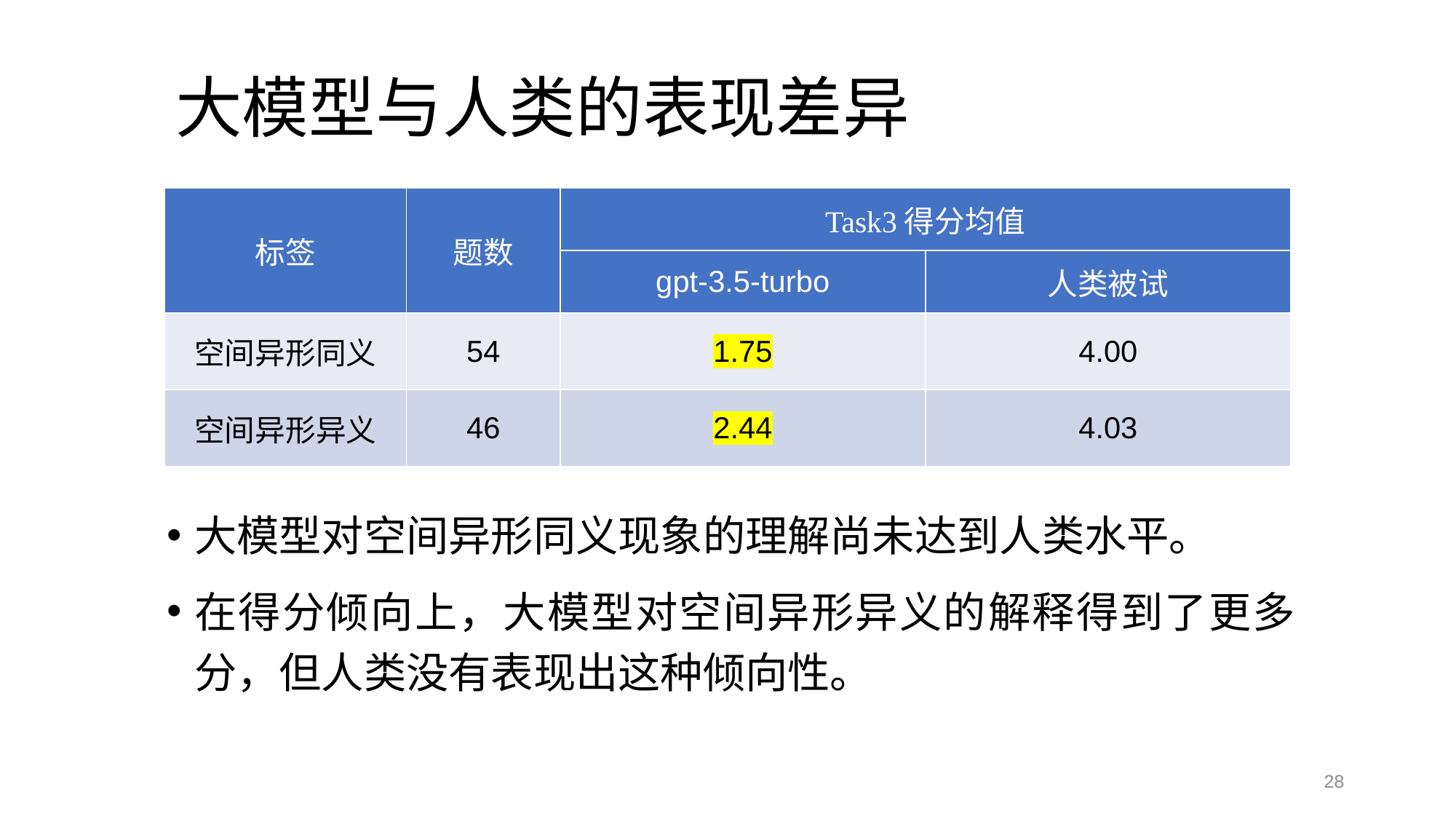

大模型与人类的表现差异
| 标签 | 题数 | Task3得分均值 |  |
| --- | --- | --- | --- |
| 标签 | 题数 | gpt-3.5-turbo | 人类被试 |
| 空间异形同义 | 54 | 1.75 | 4.00 |
| 空间异形异义 | 46 | 2.44 | 4.03 |
大模型对空间异形同义现象的理解尚未达到人类水平。
在得分倾向上，大模型对空间异形异义的解释得到了更多分，但人类没有表现出这种倾向性。
28